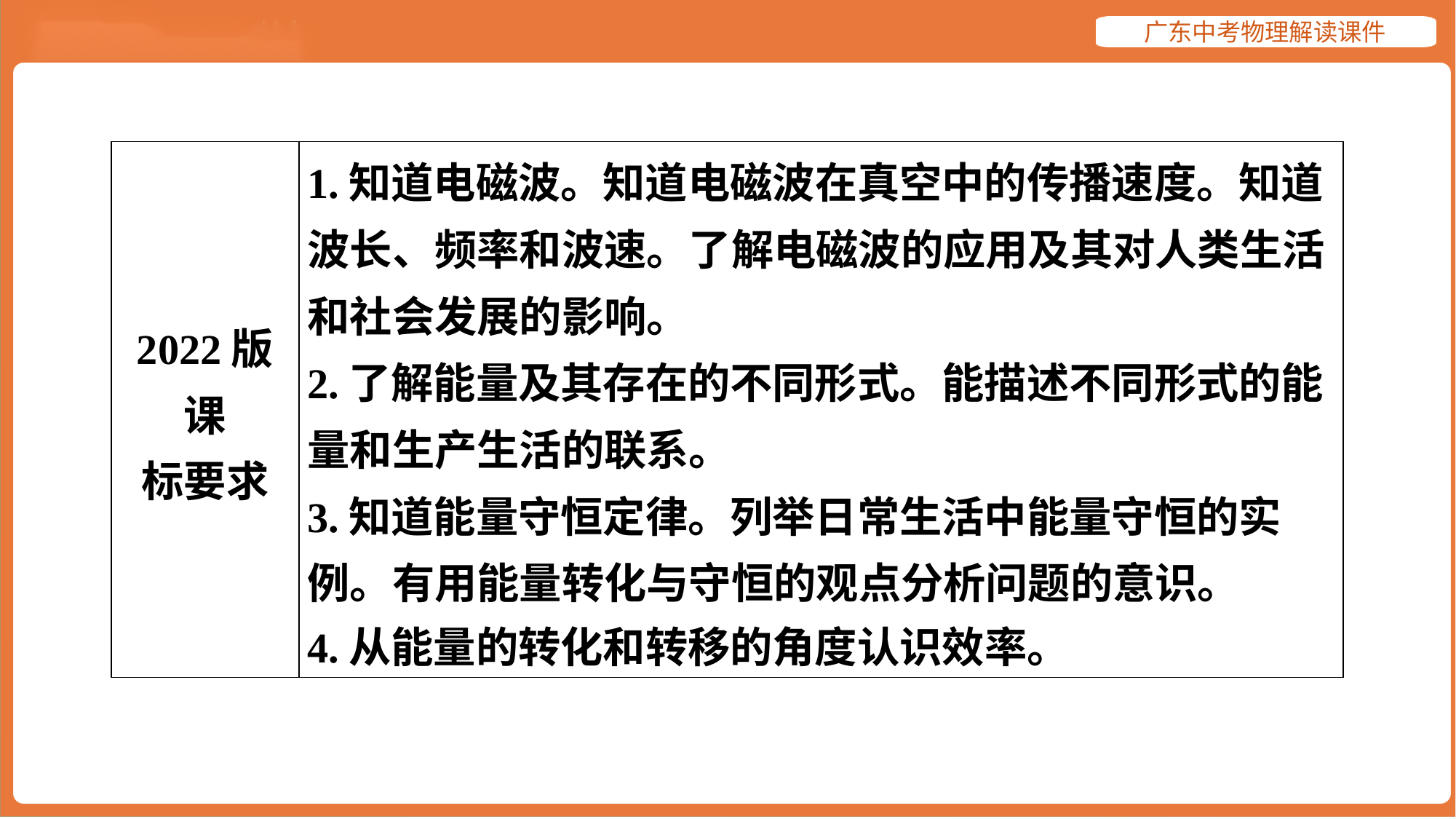

| 2022版课 标要求 | 1.知道电磁波。知道电磁波在真空中的传播速度。知道 波长、频率和波速。了解电磁波的应用及其对人类生活 和社会发展的影响。 2.了解能量及其存在的不同形式。能描述不同形式的能 量和生产生活的联系。 3.知道能量守恒定律。列举日常生活中能量守恒的实 例。有用能量转化与守恒的观点分析问题的意识。 4.从能量的转化和转移的角度认识效率。 |
| --- | --- |